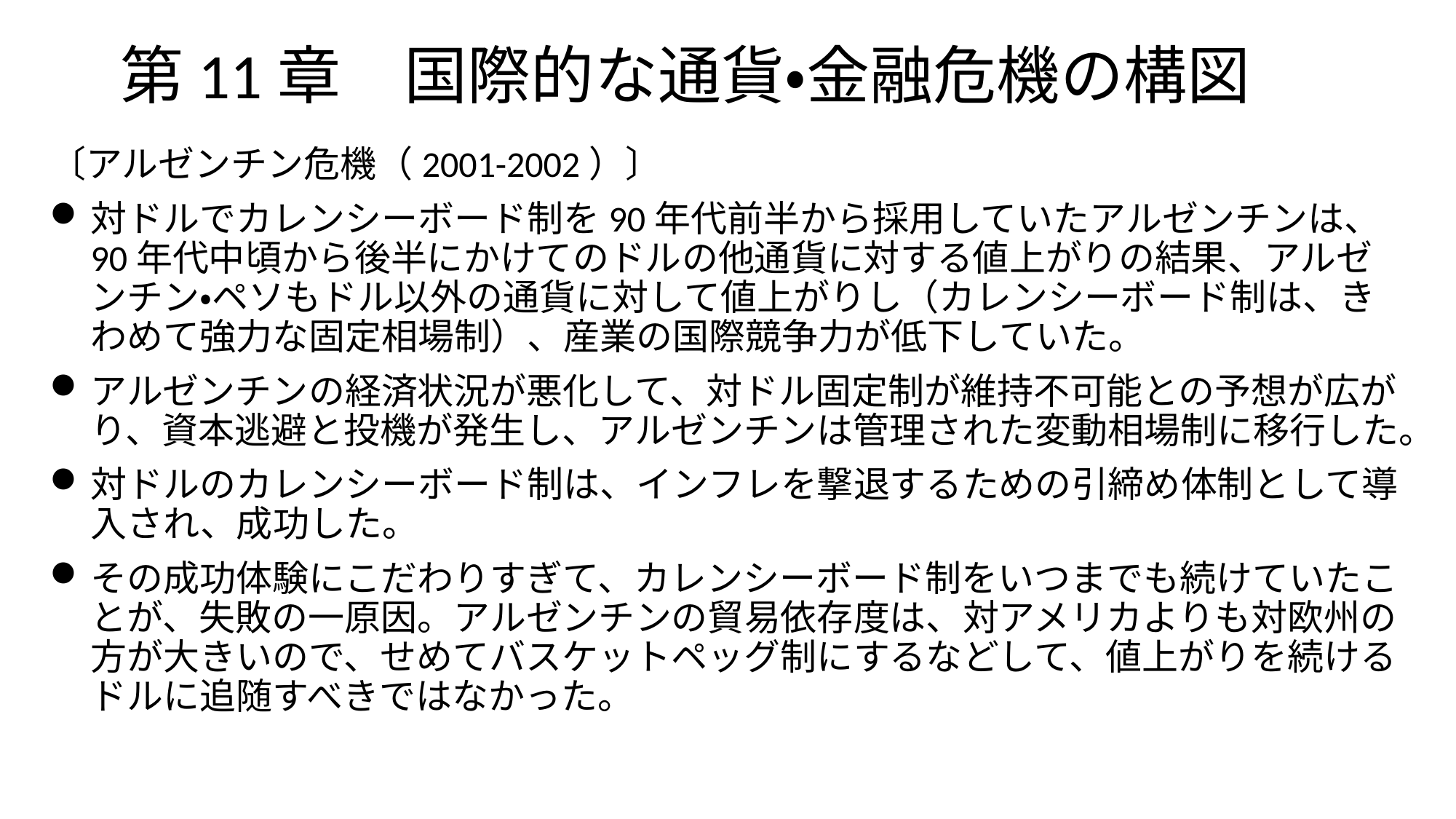

# 第11章　国際的な通貨・金融危機の構図
〔アルゼンチン危機（2001-2002）〕
対ドルでカレンシーボード制を90年代前半から採用していたアルゼンチンは、90年代中頃から後半にかけてのドルの他通貨に対する値上がりの結果、アルゼンチン・ペソもドル以外の通貨に対して値上がりし（カレンシーボード制は、きわめて強力な固定相場制）、産業の国際競争力が低下していた。
アルゼンチンの経済状況が悪化して、対ドル固定制が維持不可能との予想が広がり、資本逃避と投機が発生し、アルゼンチンは管理された変動相場制に移行した。
対ドルのカレンシーボード制は、インフレを撃退するための引締め体制として導入され、成功した。
その成功体験にこだわりすぎて、カレンシーボード制をいつまでも続けていたことが、失敗の一原因。アルゼンチンの貿易依存度は、対アメリカよりも対欧州の方が大きいので、せめてバスケットペッグ制にするなどして、値上がりを続けるドルに追随すべきではなかった。